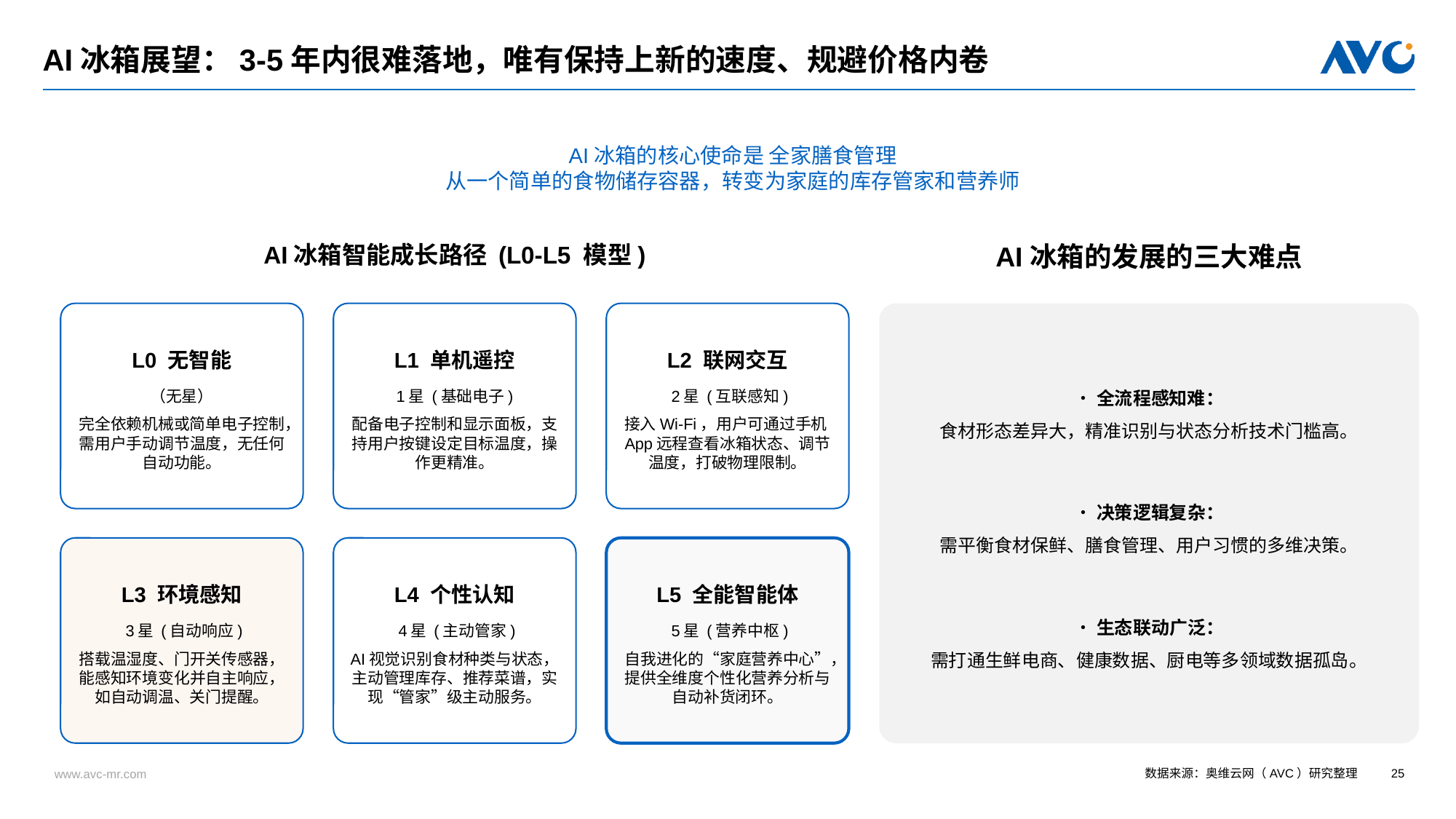

# AI冰箱展望：3-5年内很难落地，唯有保持上新的速度、规避价格内卷
AI冰箱的核心使命是 全家膳食管理
从一个简单的食物储存容器，转变为家庭的库存管家和营养师
AI冰箱智能成长路径 (L0-L5 模型)
AI冰箱的发展的三大难点

L0 无智能
（无星）
完全依赖机械或简单电子控制，需用户手动调节温度，无任何自动功能。
L1 单机遥控
1星 (基础电子)
配备电子控制和显示面板，支持用户按键设定目标温度，操作更精准。
L2 联网交互
 2星 (互联感知)
接入Wi-Fi，用户可通过手机App远程查看冰箱状态、调节温度，打破物理限制。

L3 环境感知
 3星 (自动响应)
搭载温湿度、门开关传感器，能感知环境变化并自主响应，如自动调温、关门提醒。
L4 个性认知
 4星 (主动管家)
AI视觉识别食材种类与状态，主动管理库存、推荐菜谱，实现“管家”级主动服务。
L5 全能智能体
 5星 (营养中枢)
自我进化的“家庭营养中心”，提供全维度个性化营养分析与自动补货闭环。
•全流程感知难：
食材形态差异大，精准识别与状态分析技术门槛高。
•决策逻辑复杂：
需平衡食材保鲜、膳食管理、用户习惯的多维决策。
•生态联动广泛：
需打通生鲜电商、健康数据、厨电等多领域数据孤岛。
数据来源：奥维云网（AVC）研究整理